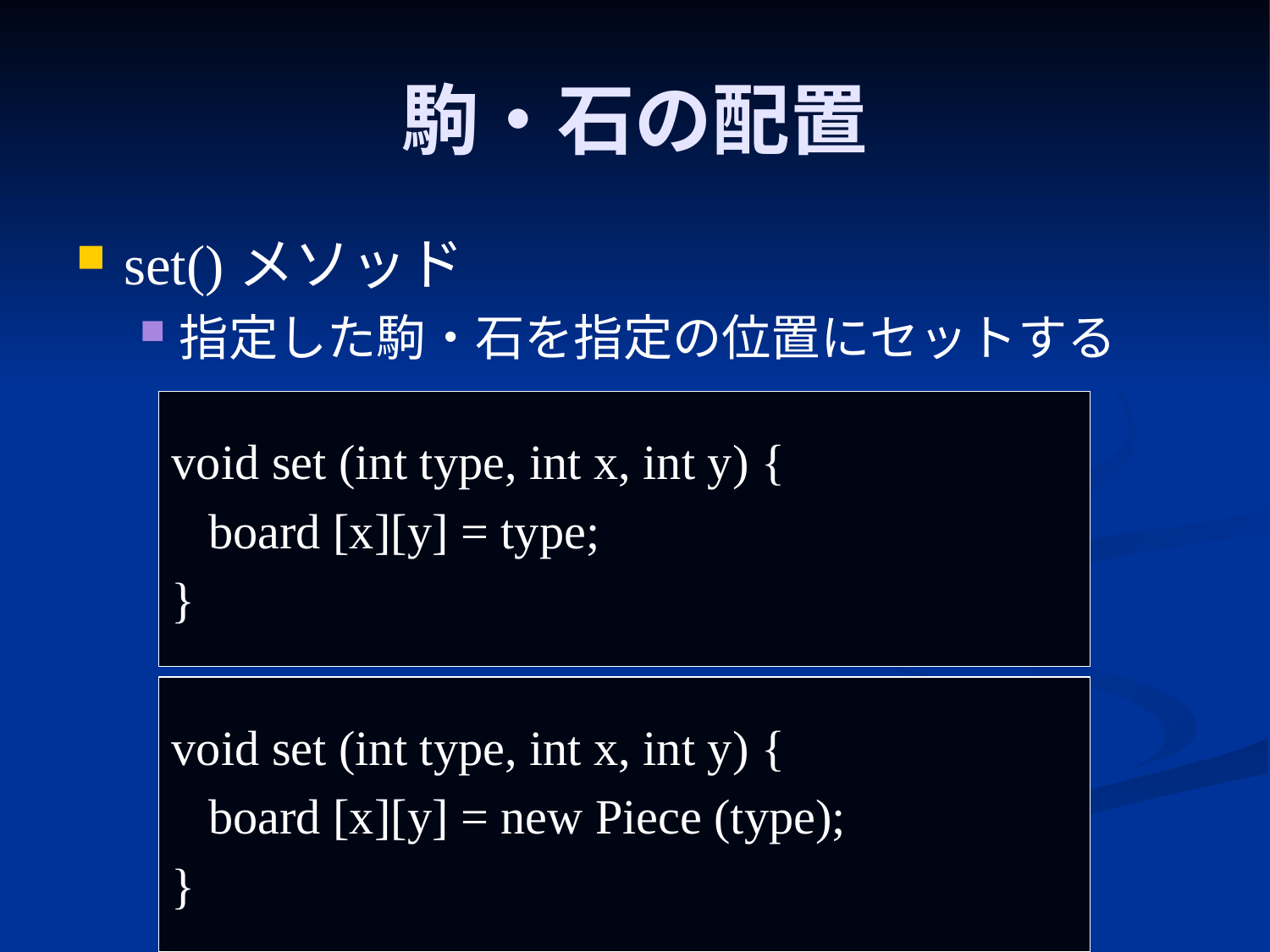

# 駒・石の配置
set()メソッド
指定した駒・石を指定の位置にセットする
void set (int type, int x, int y) {
   board [x][y] = type;
}
void set (int type, int x, int y) {
   board [x][y] = new Piece (type);
}